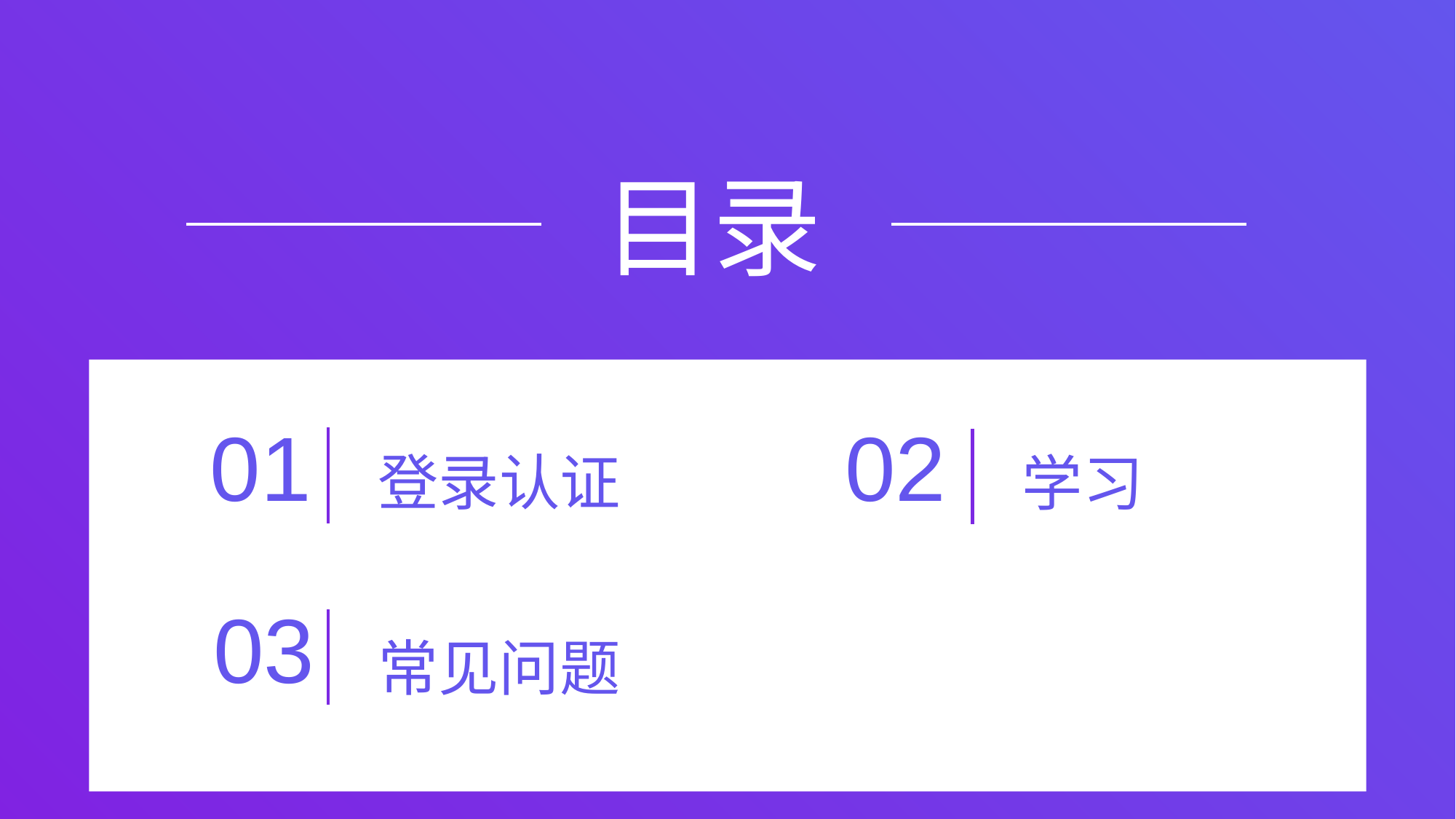

目录

01

02

学习
登录认证

常见问题
03